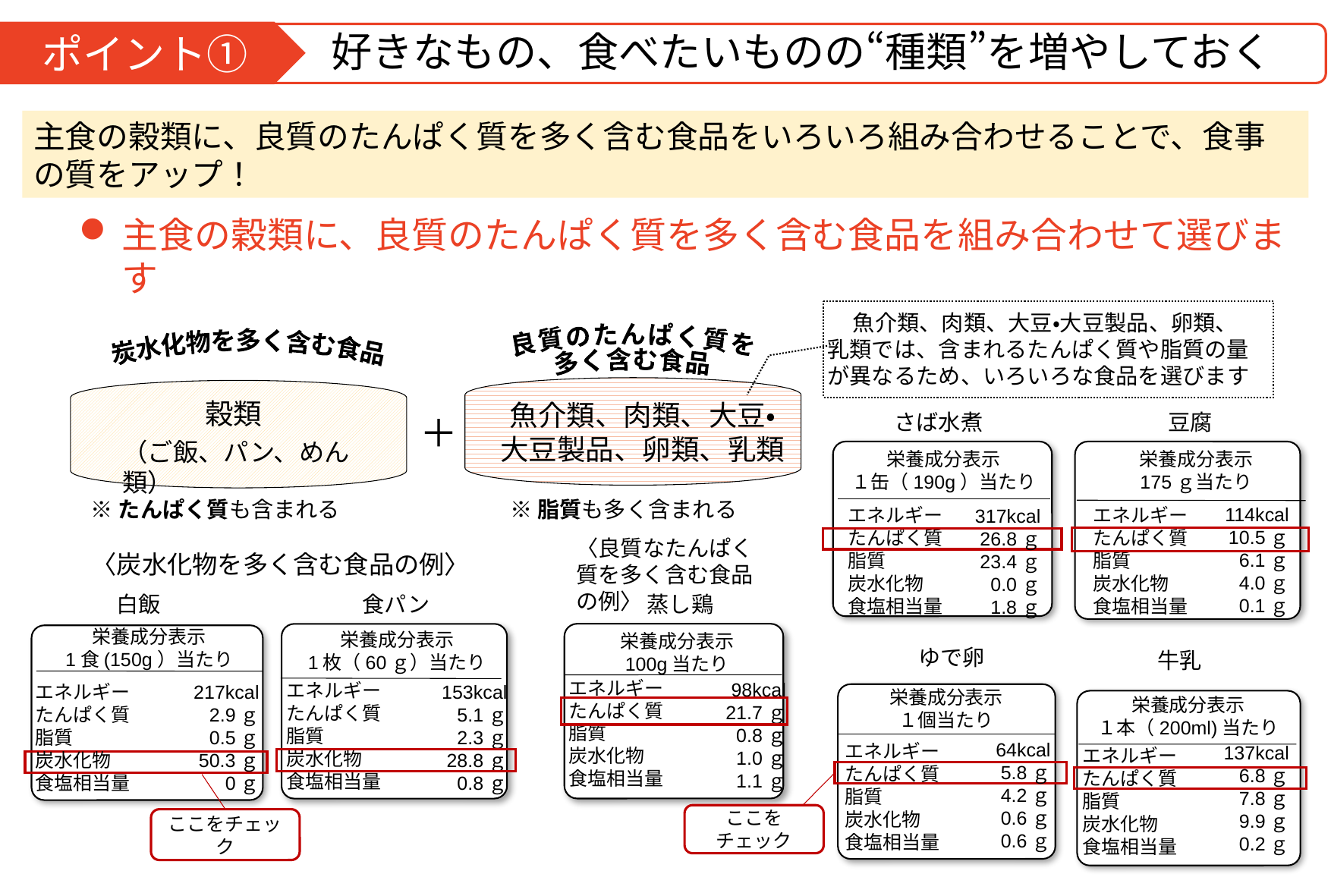

好きなもの、食べたいものの“種類”を増やしておく
ポイント①

主食の穀類に、良質のたんぱく質を多く含む食品をいろいろ組み合わせることで、食事の質をアップ！
主食の穀類に、良質のたんぱく質を多く含む食品を組み合わせて選びます

　魚介類、肉類、大豆・大豆製品、卵類、乳類では、含まれるたんぱく質や脂質の量が異なるため、いろいろな食品を選びます

炭水化物を多く含む食品
良質のたんぱく質を
多く含む食品

穀類
魚介類、肉類、大豆・
大豆製品、卵類、乳類
さば水煮
豆腐
＋
（ご飯、パン、めん類）

栄養成分表示
１缶（190g）当たり
栄養成分表示
175ｇ当たり
※たんぱく質も含まれる
※脂質も多く含まれる
114kcal
10.5ｇ
6.1ｇ
4.0ｇ
0.1ｇ
エネルギー
たんぱく質
脂質
炭水化物
食塩相当量
エネルギー
たんぱく質
脂質
炭水化物
食塩相当量
317kcal
26.8ｇ
23.4ｇ
0.0ｇ
1.8ｇ

〈良質なたんぱく質を多く含む食品の例〉
〈炭水化物を多く含む食品の例〉
白飯
食パン
蒸し鶏
栄養成分表示
1食(150g）当たり
栄養成分表示
1枚（60ｇ）当たり
栄養成分表示
100g当たり

ゆで卵
牛乳
エネルギー
たんぱく質
脂質
炭水化物
食塩相当量
98kcal
21.7ｇ
0.8ｇ
1.0ｇ
1.1ｇ
エネルギー
たんぱく質
脂質
炭水化物
食塩相当量
エネルギー
たんぱく質
脂質
炭水化物
食塩相当量
217kcal
2.9ｇ
0.5ｇ
50.3ｇ
　0ｇ
153kcal
5.1ｇ
2.3ｇ
28.8ｇ
0.8ｇ
栄養成分表示
１個当たり

栄養成分表示
１本（200ml)当たり

64kcal
5.8ｇ
4.2ｇ
0.6ｇ
0.6ｇ
エネルギー
たんぱく質
脂質
炭水化物
食塩相当量
137kcal
6.8ｇ
7.8ｇ
9.9ｇ
0.2ｇ
エネルギー
たんぱく質
脂質
炭水化物
食塩相当量

ここをチェック
ここをチェック